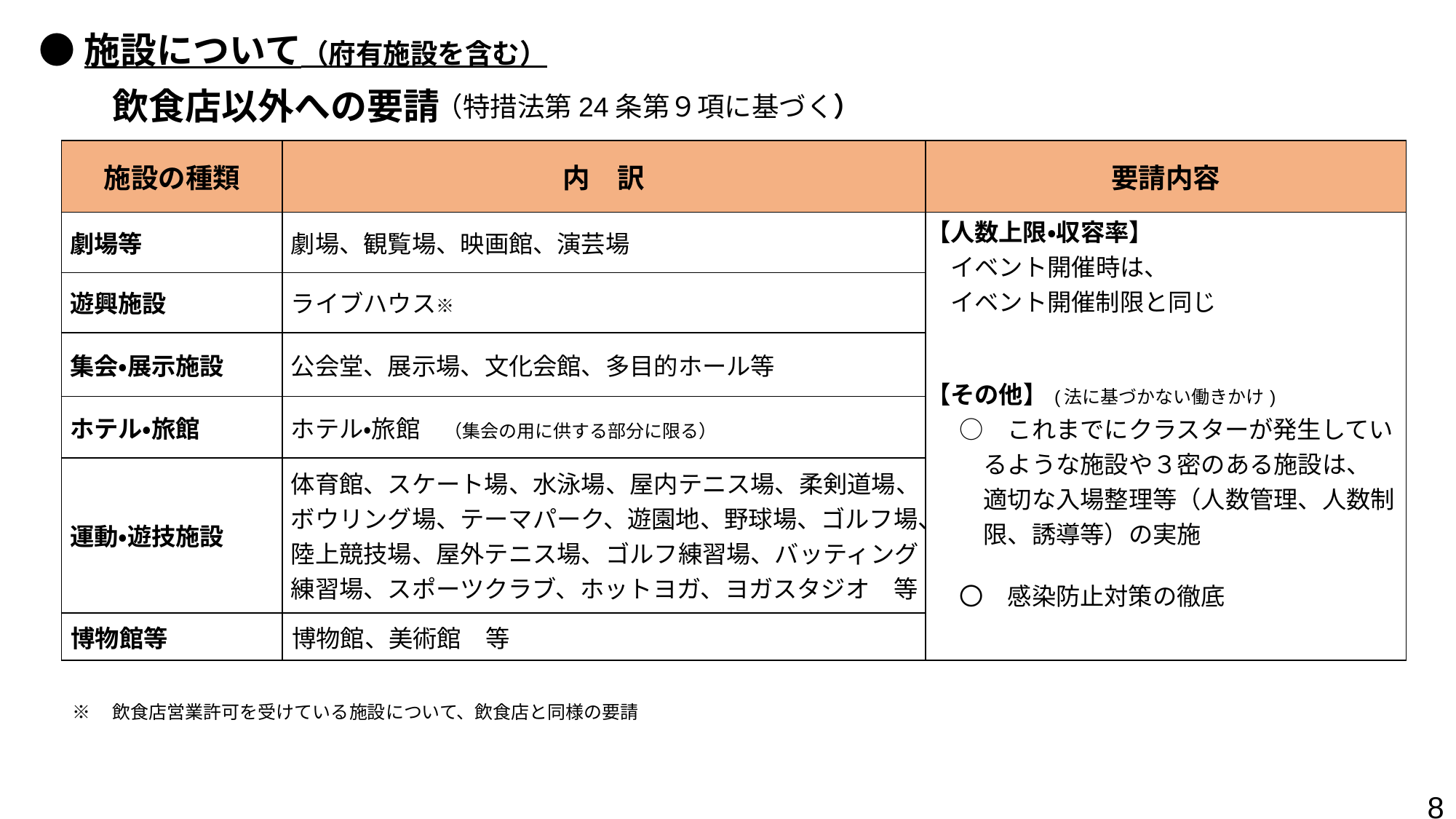

●施設について（府有施設を含む）
飲食店以外への要請
（特措法第24条第９項に基づく）
| 施設の種類 | 内　訳 | 要請内容 |
| --- | --- | --- |
| 劇場等 | 劇場、観覧場、映画館、演芸場 | 【人数上限・収容率】 　イベント開催時は、 　イベント開催制限と同じ 【その他】(法に基づかない働きかけ) 　○　これまでにクラスターが発生してい 　　るような施設や３密のある施設は、 　　適切な入場整理等（人数管理、人数制 　　限、誘導等）の実施 　〇　感染防止対策の徹底 |
| 遊興施設 | ライブハウス※ |  |
| 集会・展示施設 | 公会堂、展示場、文化会館、多目的ホール等 |  |
| ホテル・旅館 | ホテル・旅館　（集会の用に供する部分に限る） |  |
| 運動・遊技施設 | 体育館、スケート場、水泳場、屋内テニス場、柔剣道場、ボウリング場、テーマパーク、遊園地、野球場、ゴルフ場、陸上競技場、屋外テニス場、ゴルフ練習場、バッティング練習場、スポーツクラブ、ホットヨガ、ヨガスタジオ　等 |  |
| 博物館等 | 博物館、美術館　等 |  |
※　飲食店営業許可を受けている施設について、飲食店と同様の要請
8